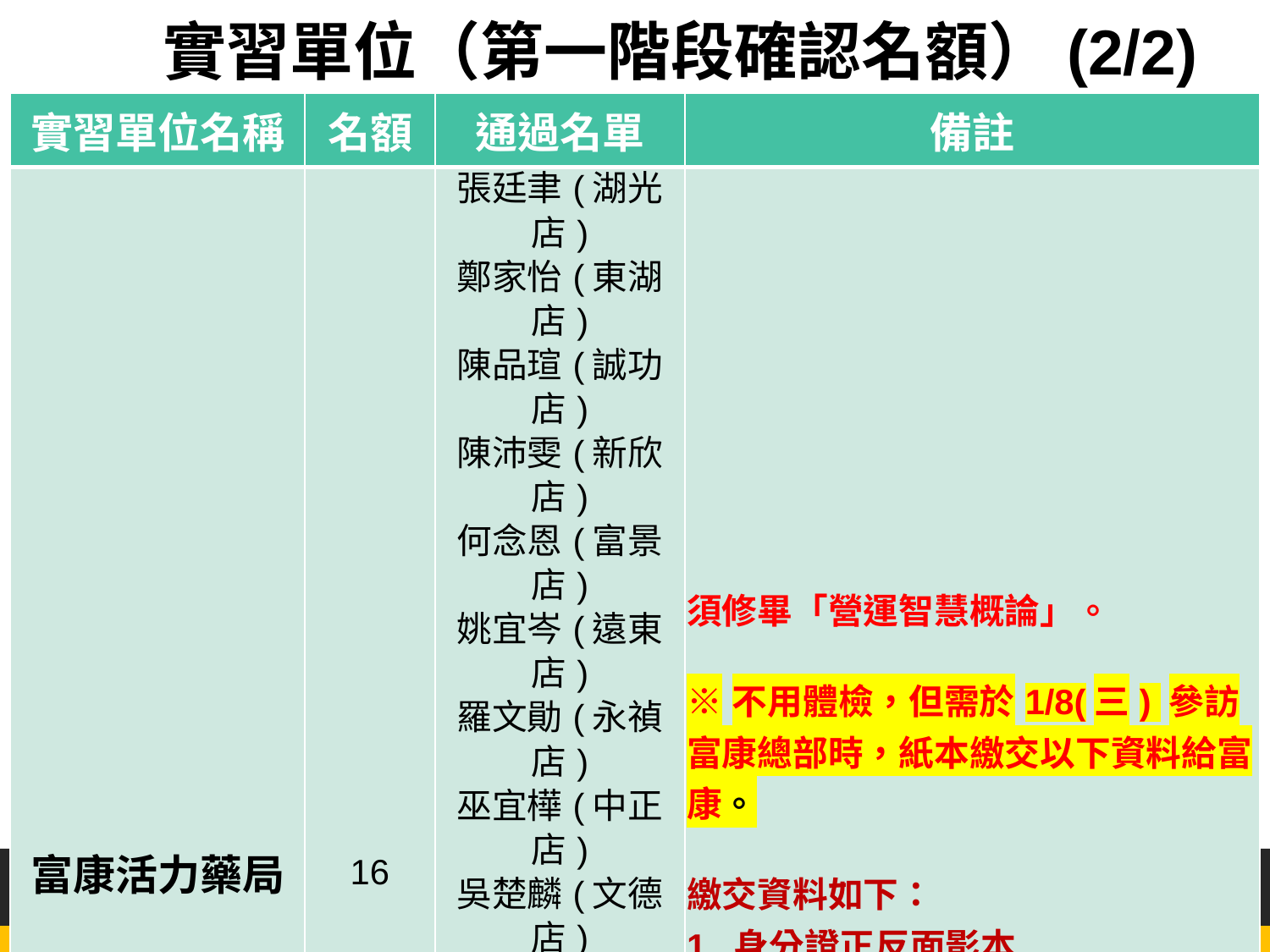

# 實習單位（第一階段確認名額）(2/2)
| 實習單位名稱 | 名額 | 通過名單 | 備註 |
| --- | --- | --- | --- |
| 富康活力藥局 | 16 | 張廷聿(湖光店) 鄭家怡(東湖店) 陳品瑄(誠功店) 陳沛雯(新欣店) 何念恩(富景店) 姚宜岑(遠東店) 羅文勛(永禎店) 巫宜樺(中正店) 吳楚麟(文德店) 陳芊妤(新店店) 賴若葳(誠功店) 徐芷萱(永和店) 劉人瑄(大豐店) 許瑀真(筑林店) 周宜蓁(華德店) 吳韻茹(景新店) | 須修畢「營運智慧概論」。 ※不用體檢，但需於1/8(三) 參訪富康總部時，紙本繳交以下資料給富康。 繳交資料如下： 1. 身分證正反面影本 2. 國泰世華帳戶影本 (國泰世華數位帳戶截圖影本也可) 3. 2吋照片1張 |